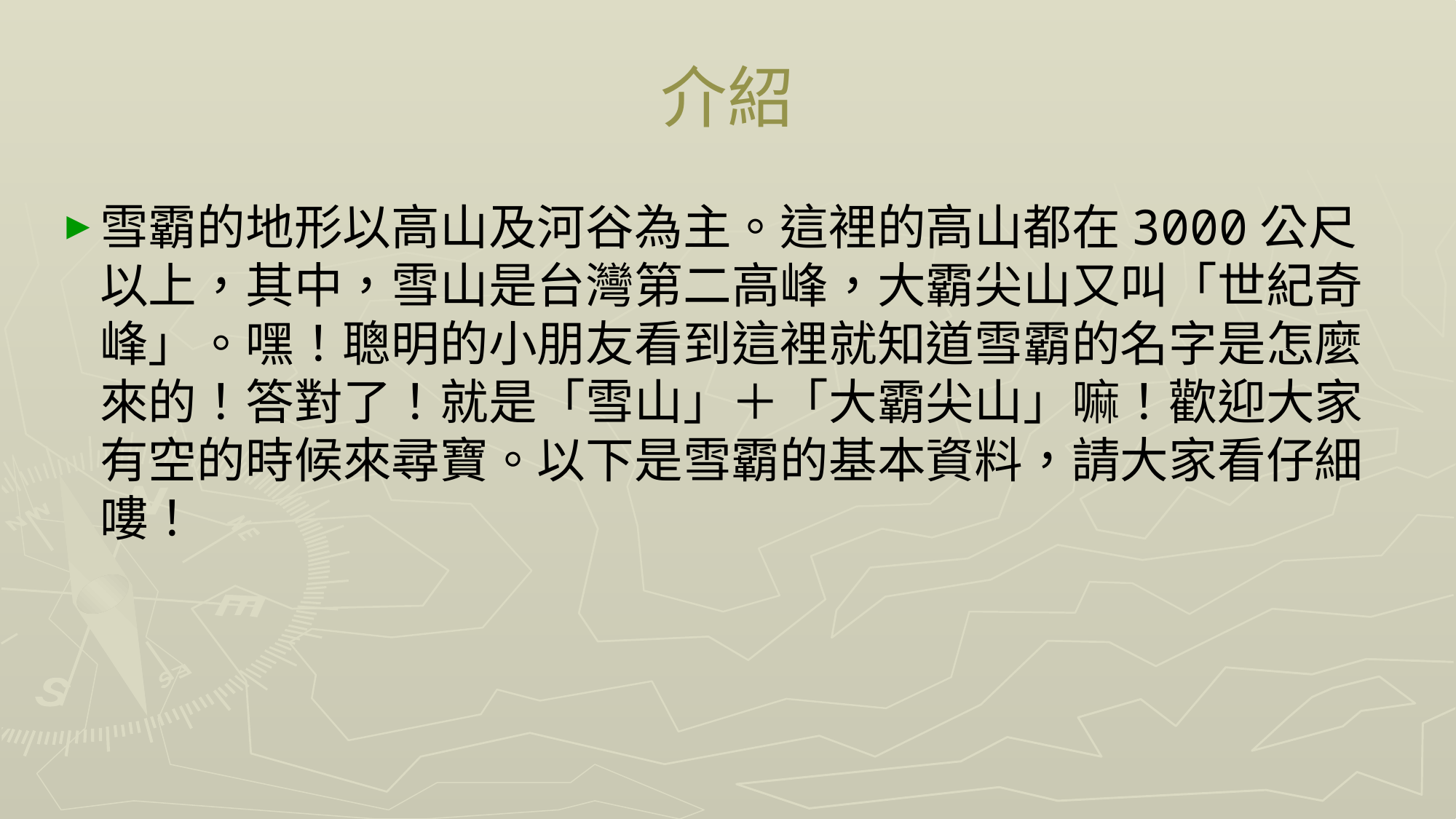

# 介紹
雪霸的地形以高山及河谷為主。這裡的高山都在3000公尺以上，其中，雪山是台灣第二高峰，大霸尖山又叫「世紀奇峰」。嘿！聰明的小朋友看到這裡就知道雪霸的名字是怎麼來的！答對了！就是「雪山」＋「大霸尖山」嘛！歡迎大家有空的時候來尋寶。以下是雪霸的基本資料，請大家看仔細嘍！